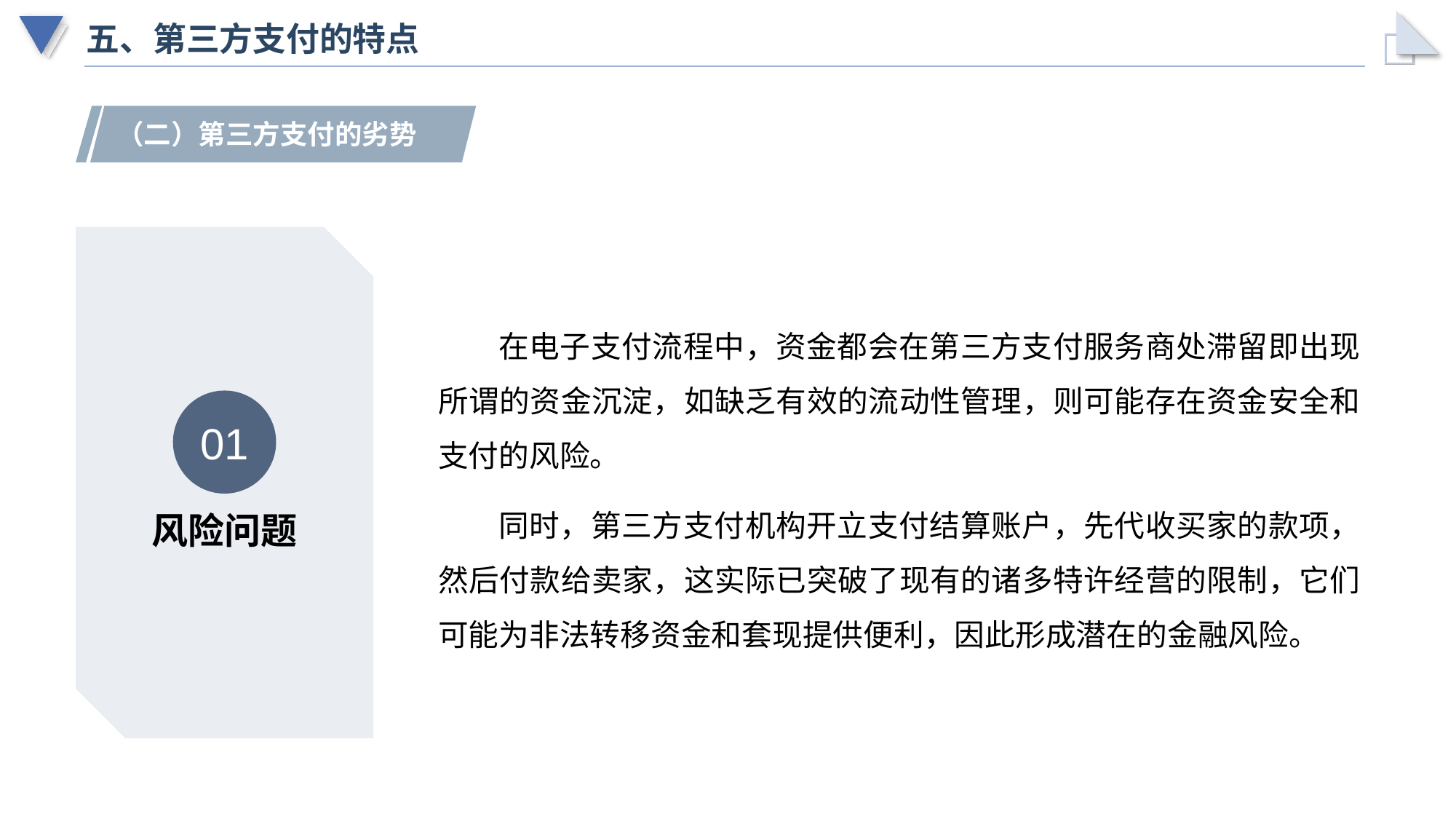

# 五、第三方支付的特点

（二）第三方支付的劣势

在电子支付流程中，资金都会在第三方支付服务商处滞留即出现所谓的资金沉淀，如缺乏有效的流动性管理，则可能存在资金安全和支付的风险。
同时，第三方支付机构开立支付结算账户，先代收买家的款项，然后付款给卖家，这实际已突破了现有的诸多特许经营的限制，它们可能为非法转移资金和套现提供便利，因此形成潜在的金融风险。
01
风险问题